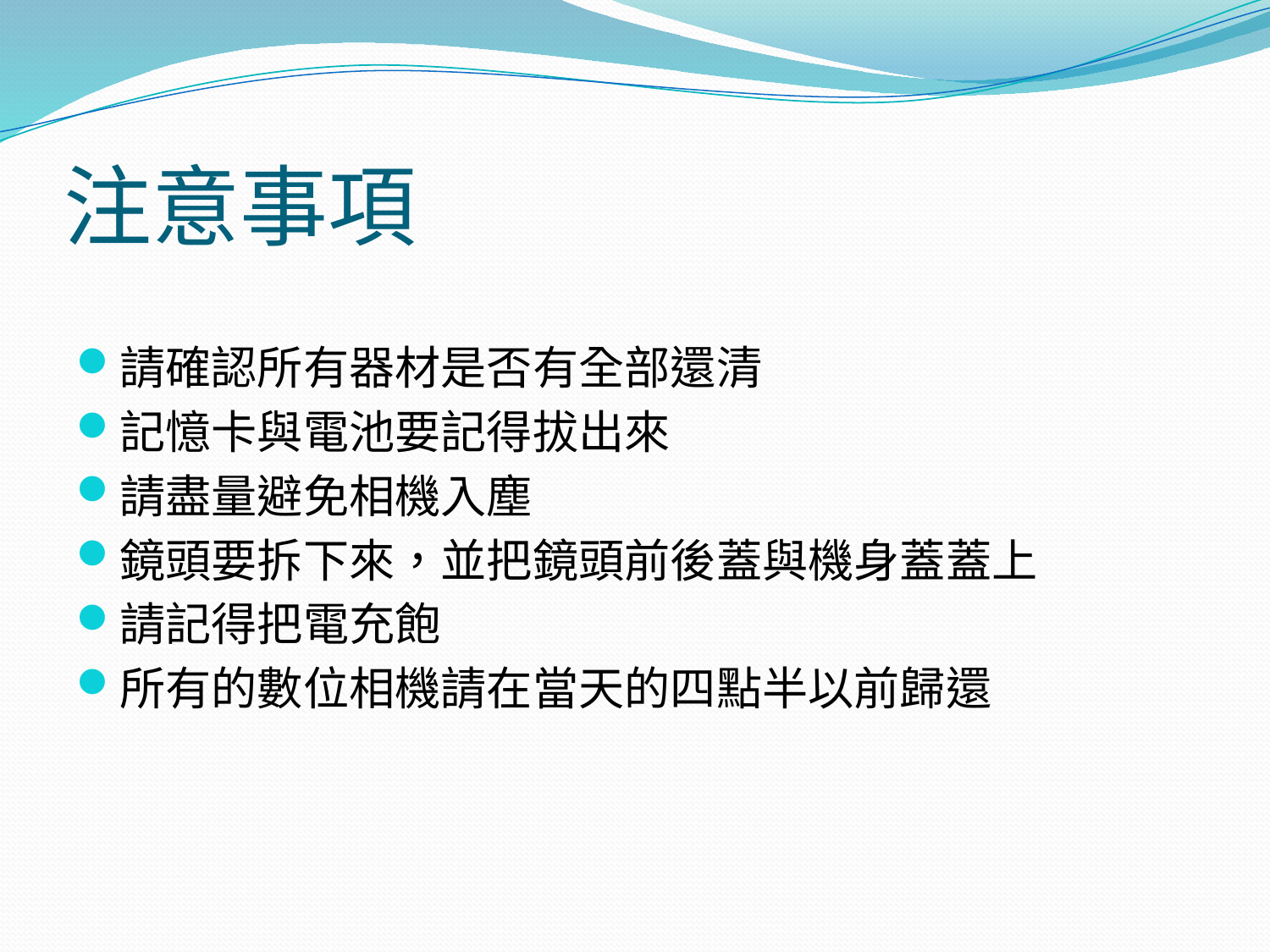

# 注意事項

請確認所有器材是否有全部還清
記憶卡與電池要記得拔出來
請盡量避免相機入塵
鏡頭要拆下來，並把鏡頭前後蓋與機身蓋蓋上
請記得把電充飽
所有的數位相機請在當天的四點半以前歸還